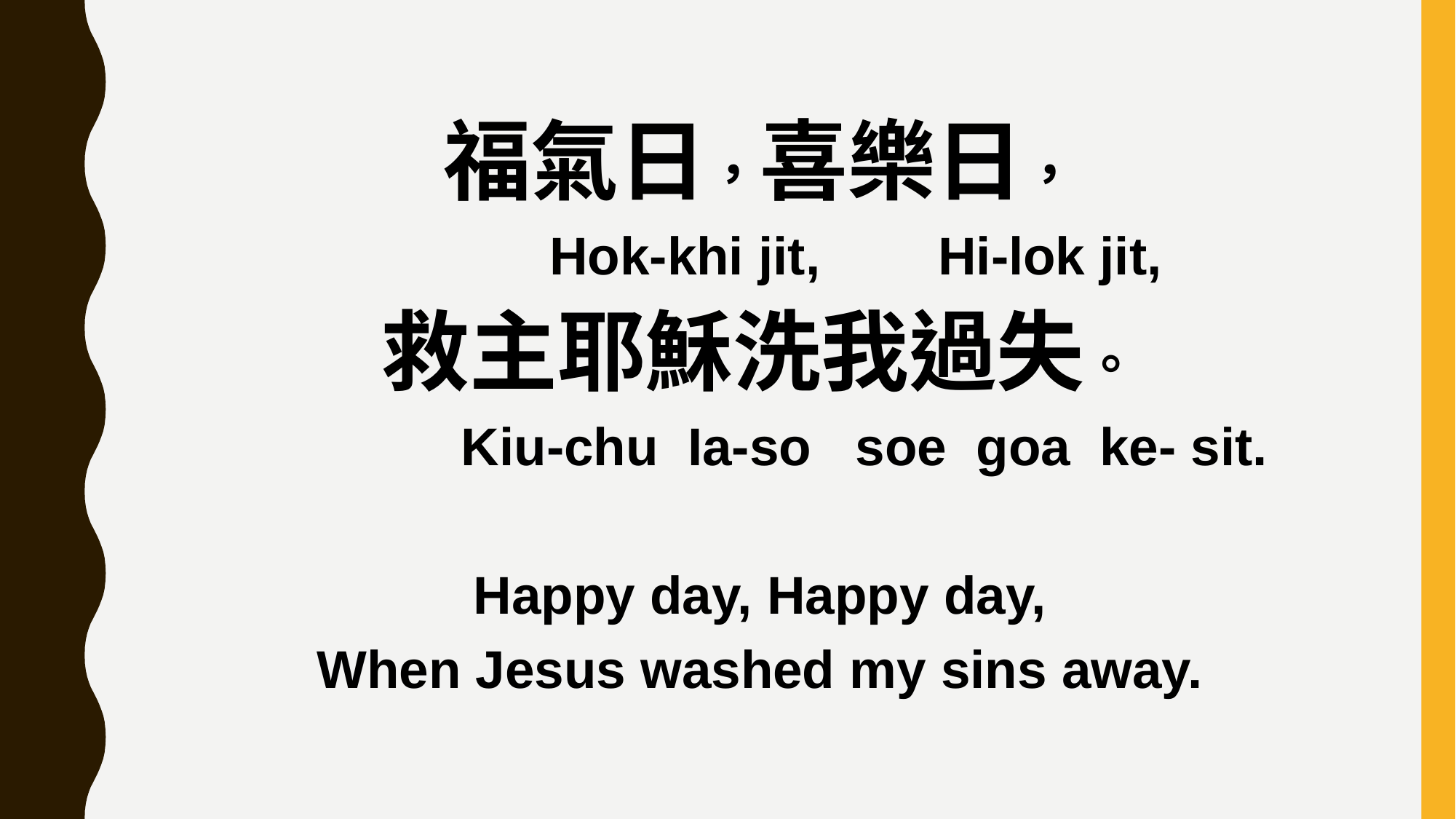

福氣日，喜樂日，
                          Hok-khi jit,        Hi-lok jit,
救主耶穌洗我過失。
                    Kiu-chu  Ia-so   soe  goa  ke- sit.

Happy day, Happy day,
When Jesus washed my sins away.